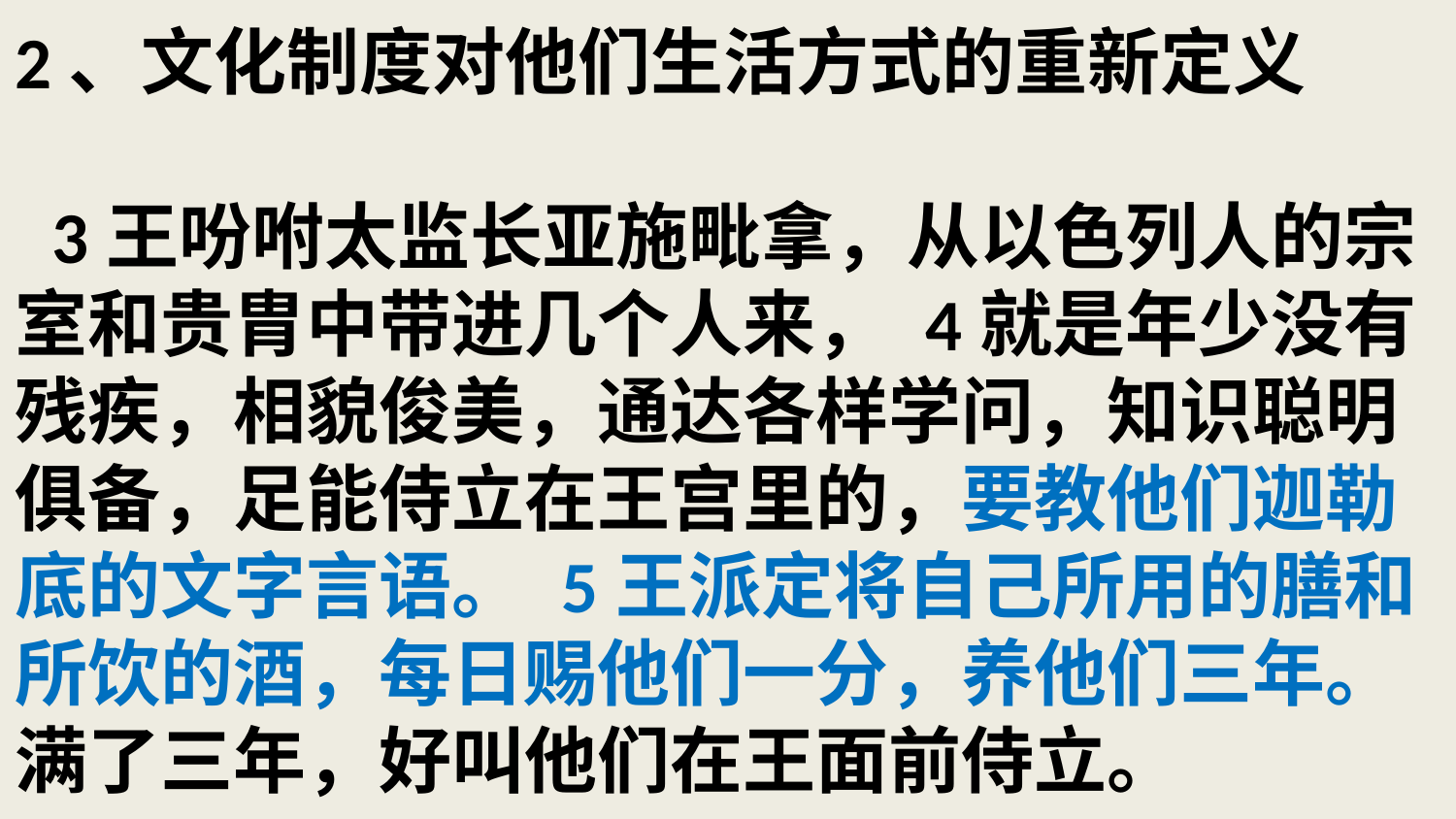

# 2、文化制度对他们生活方式的重新定义 3王吩咐太监长亚施毗拿，从以色列人的宗室和贵胄中带进几个人来， 4就是年少没有残疾，相貌俊美，通达各样学问，知识聪明俱备，足能侍立在王宫里的，要教他们迦勒底的文字言语。 5王派定将自己所用的膳和所饮的酒，每日赐他们一分，养他们三年。满了三年，好叫他们在王面前侍立。